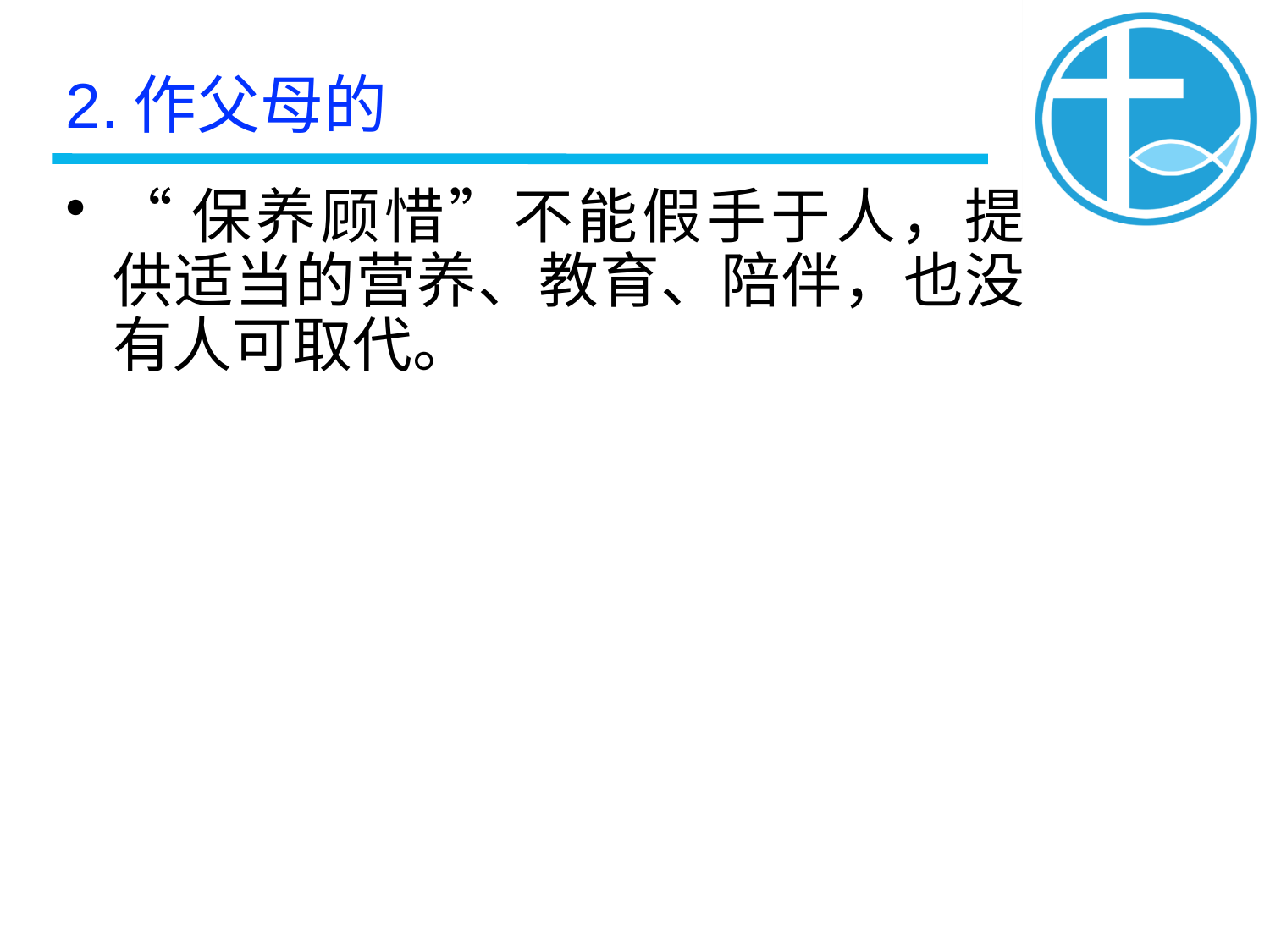

2.作父母的
“保养顾惜”不能假手于人，提供适当的营养、教育、陪伴，也没有人可取代。